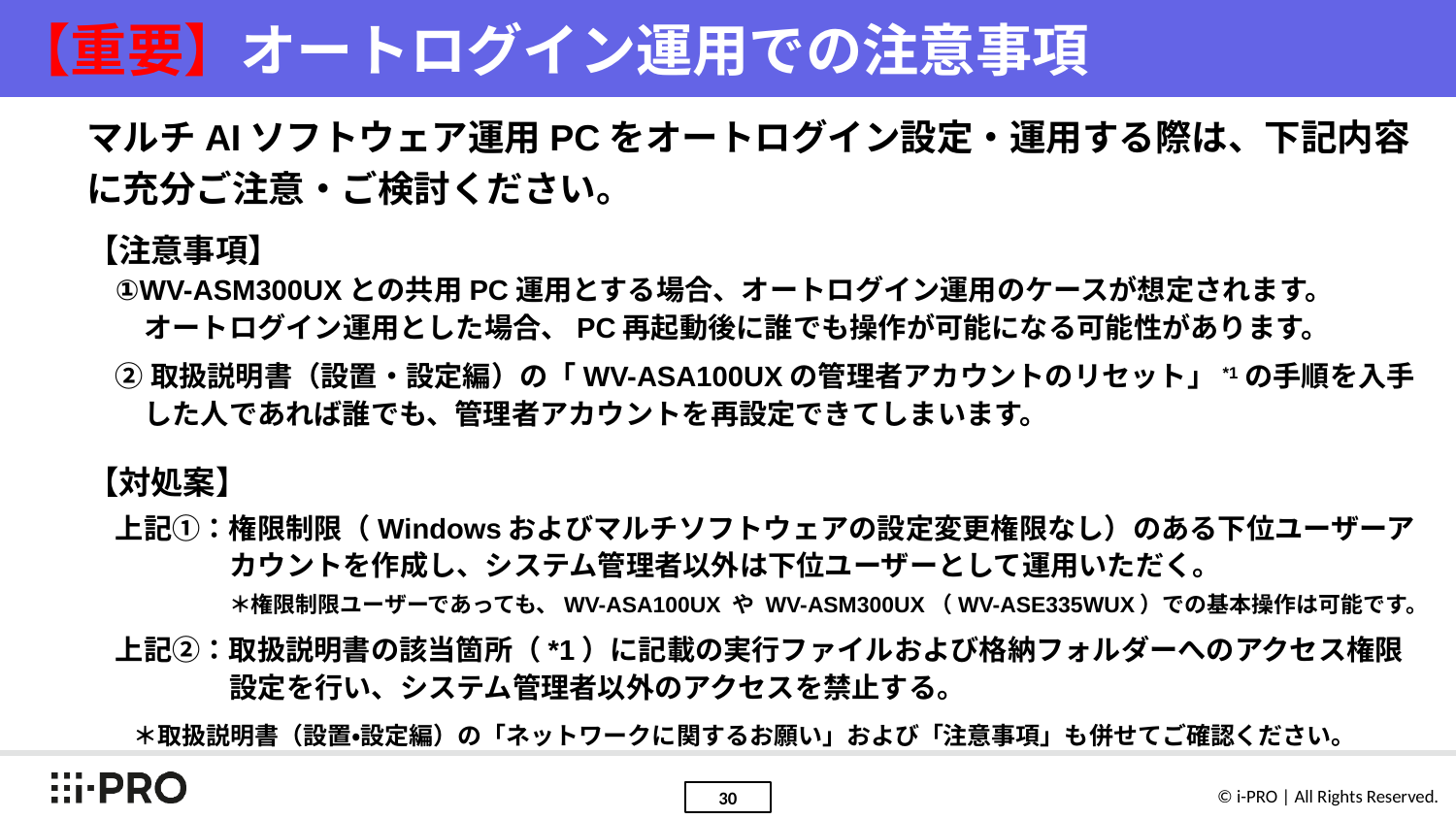

# 【重要】オートログイン運用での注意事項
マルチAIソフトウェア運用PCをオートログイン設定・運用する際は、下記内容に充分ご注意・ご検討ください。
【注意事項】
①WV-ASM300UXとの共用PC運用とする場合、オートログイン運用のケースが想定されます。
オートログイン運用とした場合、PC再起動後に誰でも操作が可能になる可能性があります。
②取扱説明書（設置・設定編）の「WV-ASA100UXの管理者アカウントのリセット」*1の手順を入手した人であれば誰でも、管理者アカウントを再設定できてしまいます。
【対処案】
上記①：権限制限（Windowsおよびマルチソフトウェアの設定変更権限なし）のある下位ユーザーアカウントを作成し、システム管理者以外は下位ユーザーとして運用いただく。
＊権限制限ユーザーであっても、WV-ASA100UX や WV-ASM300UX（WV-ASE335WUX）での基本操作は可能です。
上記②：取扱説明書の該当箇所（*1）に記載の実行ファイルおよび格納フォルダーへのアクセス権限設定を行い、システム管理者以外のアクセスを禁止する。

＊取扱説明書（設置・設定編）の「ネットワークに関するお願い」および「注意事項」も併せてご確認ください。